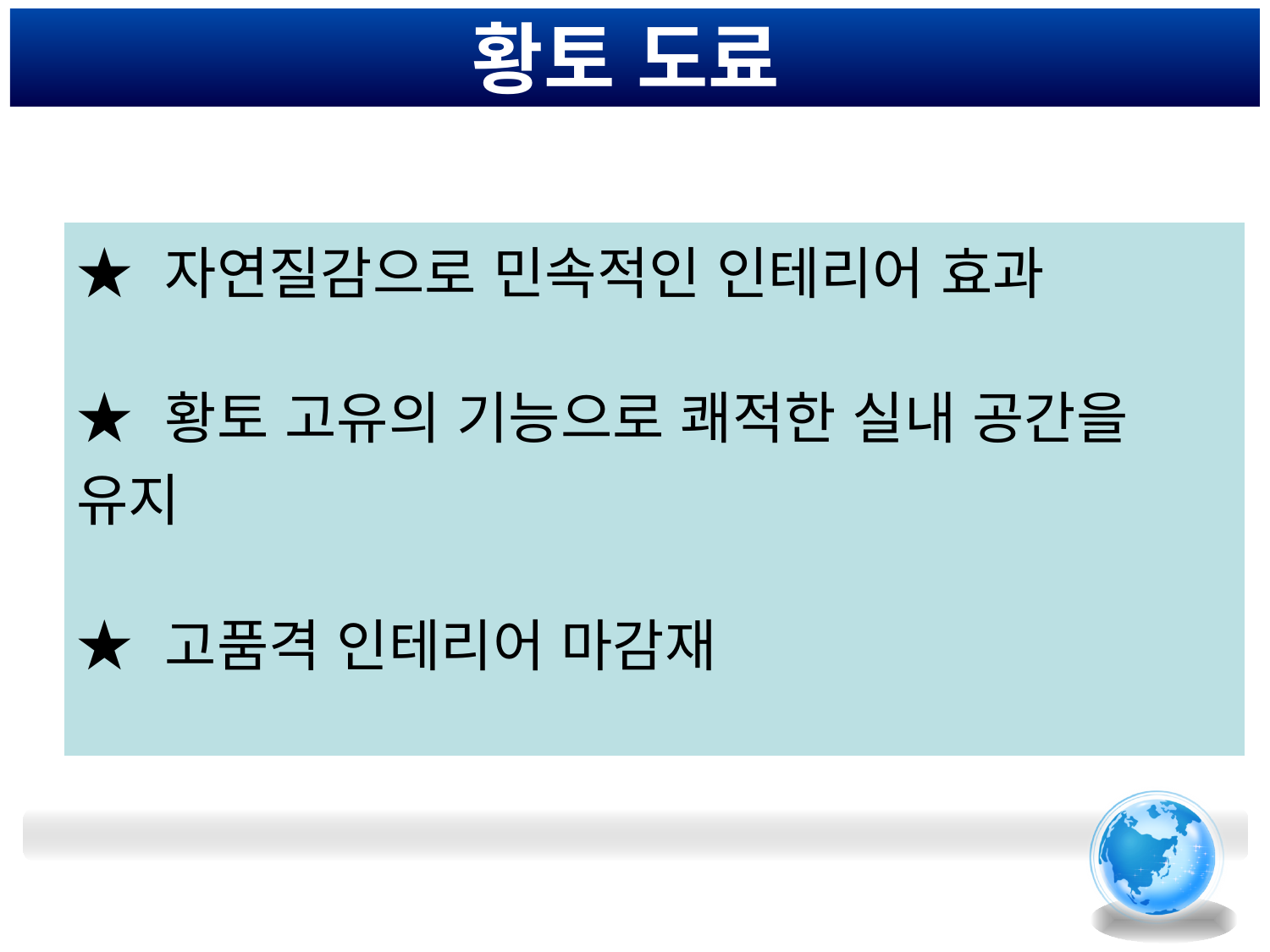

# 황토 도료
| ★ 자연질감으로 민속적인 인테리어 효과 ★ 황토 고유의 기능으로 쾌적한 실내 공간을 유지 ★ 고품격 인테리어 마감재 |
| --- |